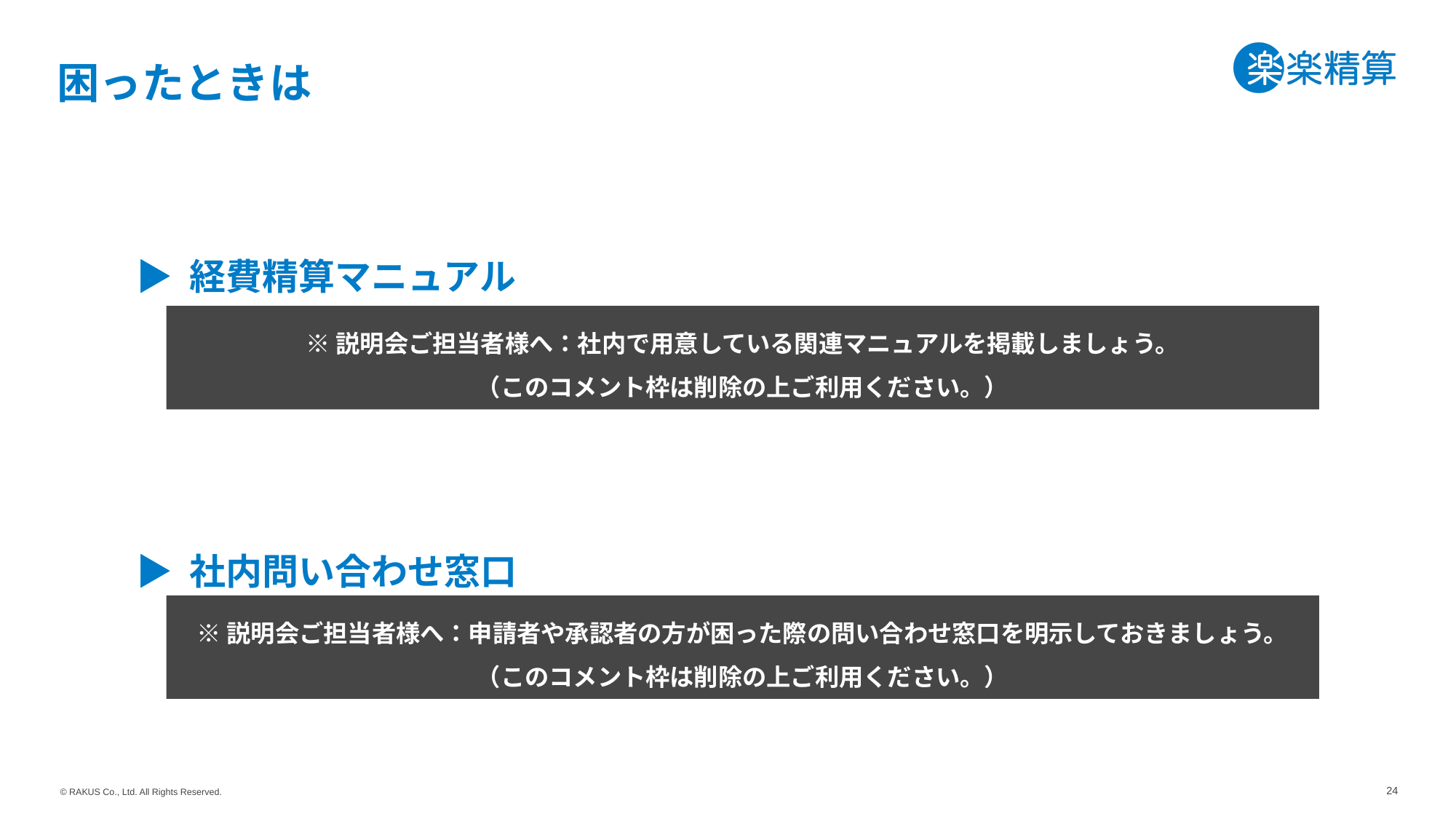

# 困ったときは
▶ 経費精算マニュアル

▶ 社内問い合わせ窓口
※説明会ご担当者様へ：社内で用意している関連マニュアルを掲載しましょう。
（このコメント枠は削除の上ご利用ください。）
※説明会ご担当者様へ：申請者や承認者の方が困った際の問い合わせ窓口を明示しておきましょう。
（このコメント枠は削除の上ご利用ください。）
24